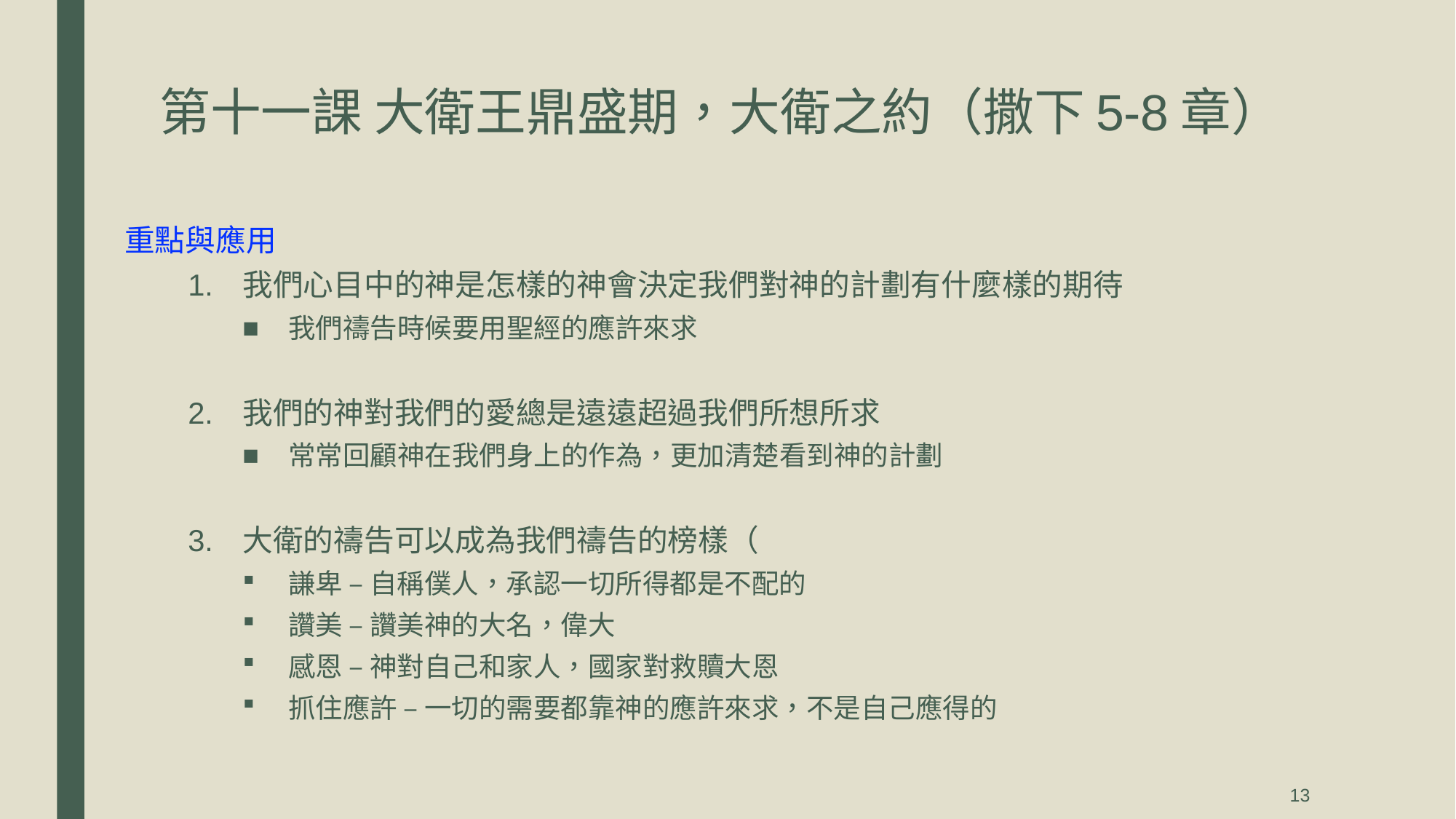

# 第十一課 大衛王鼎盛期，大衛之約（撒下5-8章）
重點與應用
我們心目中的神是怎樣的神會決定我們對神的計劃有什麼樣的期待
我們禱告時候要用聖經的應許來求

我們的神對我們的愛總是遠遠超過我們所想所求
常常回顧神在我們身上的作為，更加清楚看到神的計劃

大衛的禱告可以成為我們禱告的榜樣（
謙卑 – 自稱僕人，承認一切所得都是不配的
讚美 – 讚美神的大名，偉大
感恩 – 神對自己和家人，國家對救贖大恩
抓住應許 – 一切的需要都靠神的應許來求，不是自己應得的

13